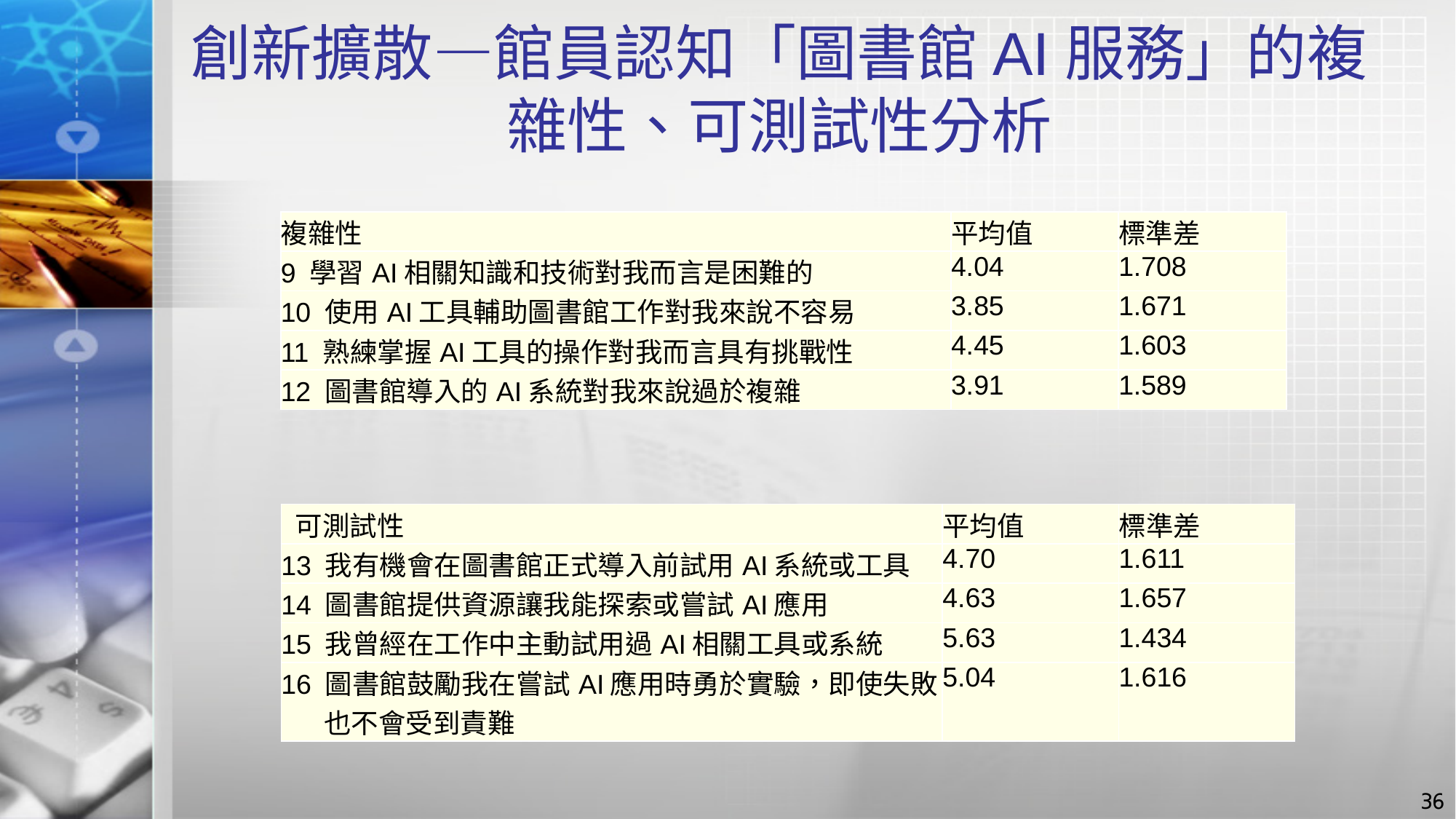

# 創新擴散—館員認知「圖書館AI服務」的複雜性、可測試性分析
| 複雜性 | 平均值 | 標準差 |
| --- | --- | --- |
| 9 學習AI相關知識和技術對我而言是困難的 | 4.04 | 1.708 |
| 10 使用AI工具輔助圖書館工作對我來說不容易 | 3.85 | 1.671 |
| 11 熟練掌握AI工具的操作對我而言具有挑戰性 | 4.45 | 1.603 |
| 12 圖書館導入的AI系統對我來說過於複雜 | 3.91 | 1.589 |
| 可測試性 | 平均值 | 標準差 |
| --- | --- | --- |
| 13 我有機會在圖書館正式導入前試用AI系統或工具 | 4.70 | 1.611 |
| 14 圖書館提供資源讓我能探索或嘗試AI應用 | 4.63 | 1.657 |
| 15 我曾經在工作中主動試用過AI相關工具或系統 | 5.63 | 1.434 |
| 16 圖書館鼓勵我在嘗試AI應用時勇於實驗，即使失敗也不會受到責難 | 5.04 | 1.616 |
36